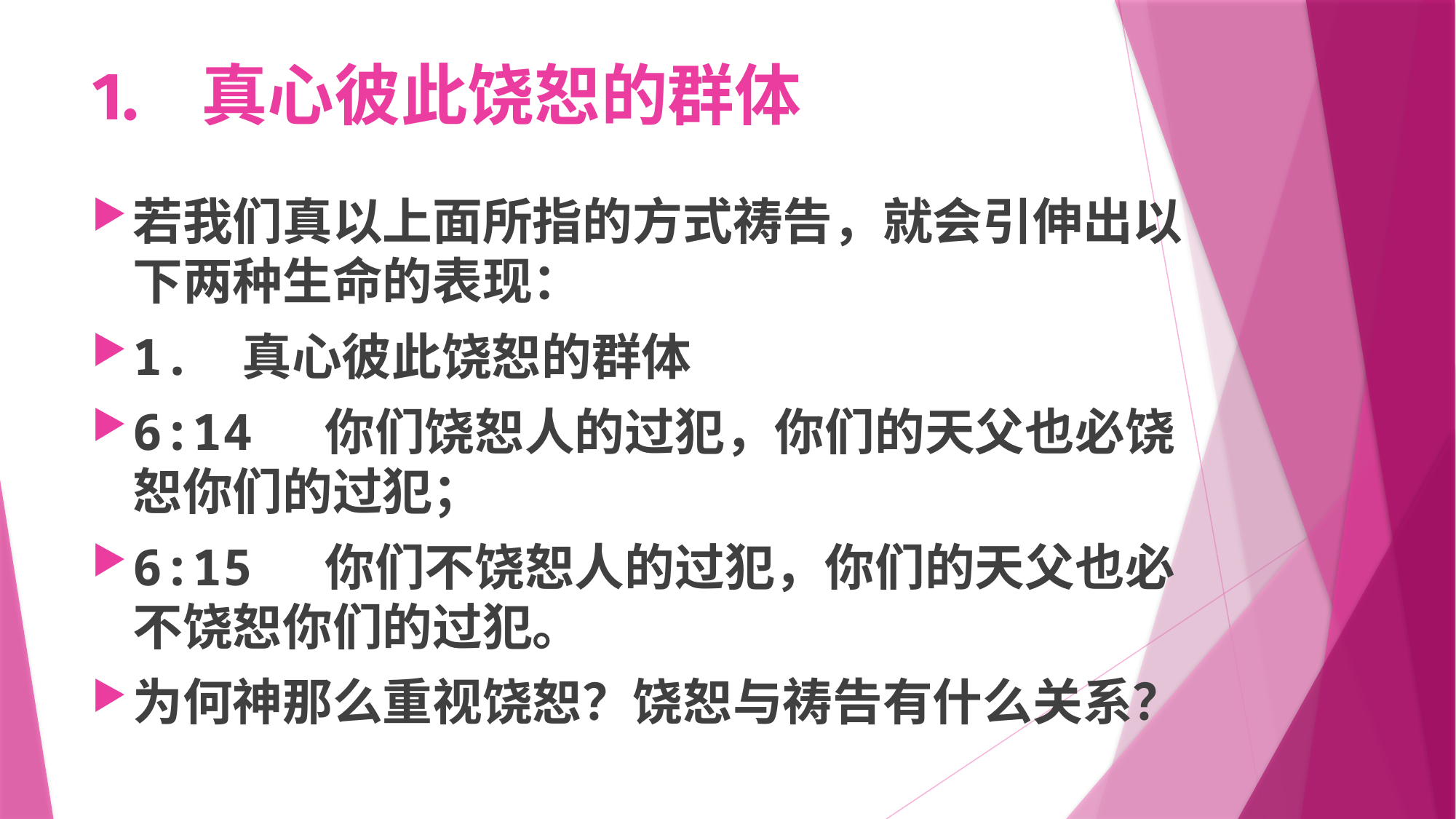

# 1.	真心彼此饶恕的群体
若我们真以上面所指的方式祷告，就会引伸出以下两种生命的表现：
1.	真心彼此饶恕的群体
6:14  你们饶恕人的过犯，你们的天父也必饶恕你们的过犯；
6:15  你们不饶恕人的过犯，你们的天父也必不饶恕你们的过犯。
为何神那么重视饶恕？饶恕与祷告有什么关系？